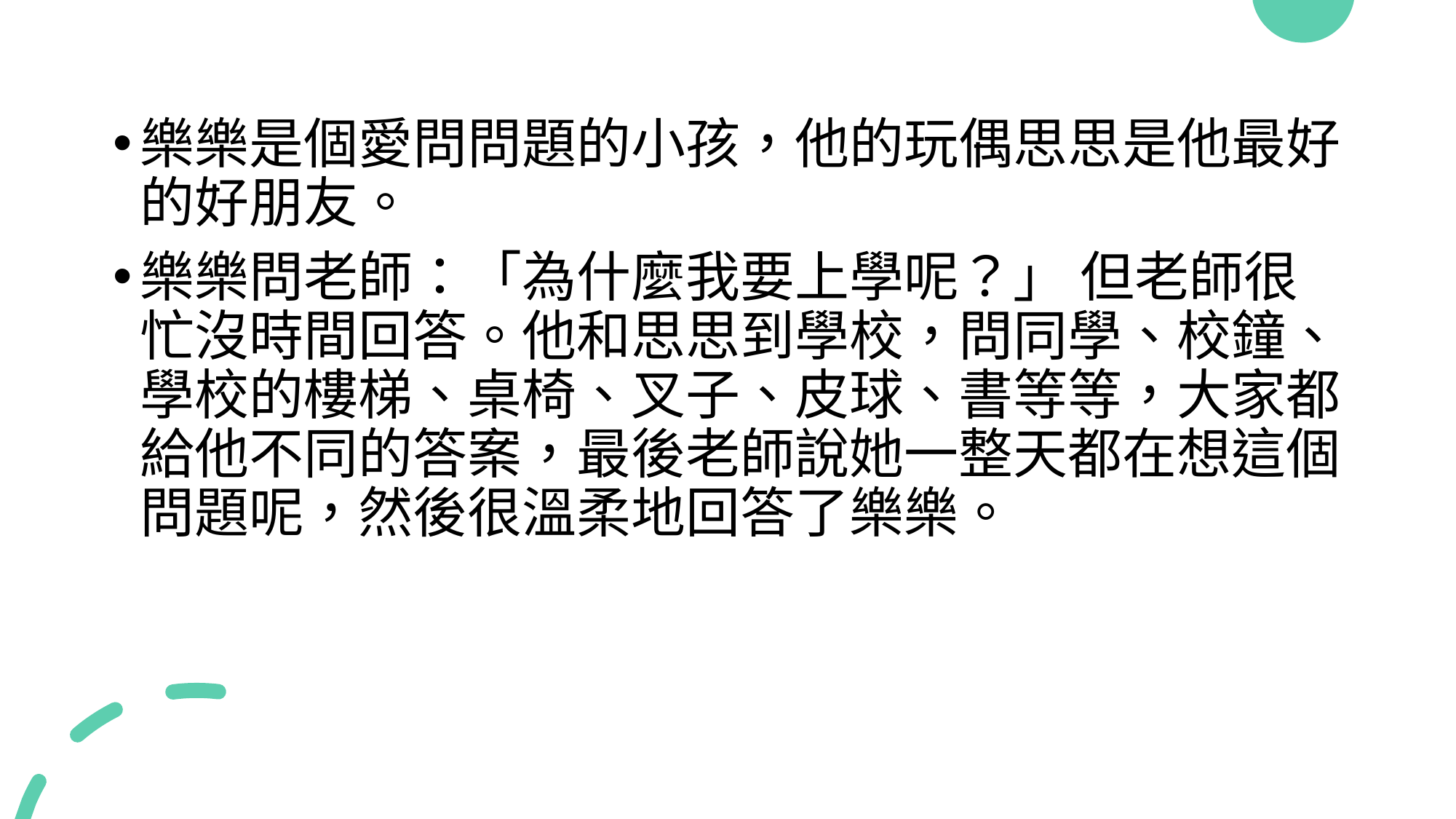

樂樂是個愛問問題的小孩，他的玩偶思思是他最好的好朋友。
樂樂問老師：「為什麼我要上學呢？」 但老師很忙沒時間回答。他和思思到學校，問同學、校鐘、學校的樓梯、桌椅、叉子、皮球、書等等，大家都給他不同的答案，最後老師說她一整天都在想這個問題呢，然後很溫柔地回答了樂樂。